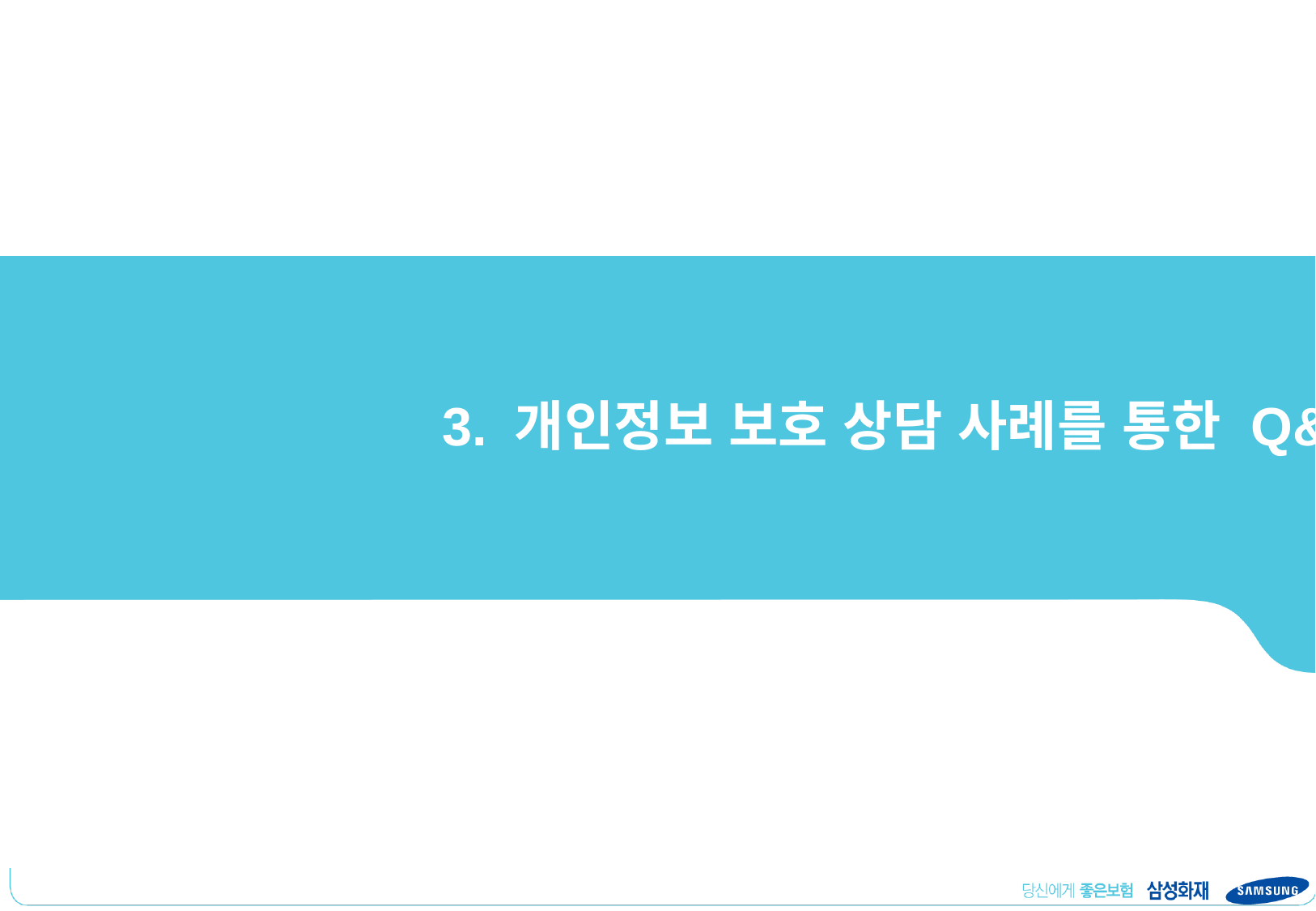

3. 개인정보 보호 상담 사례를 통한 Q&A